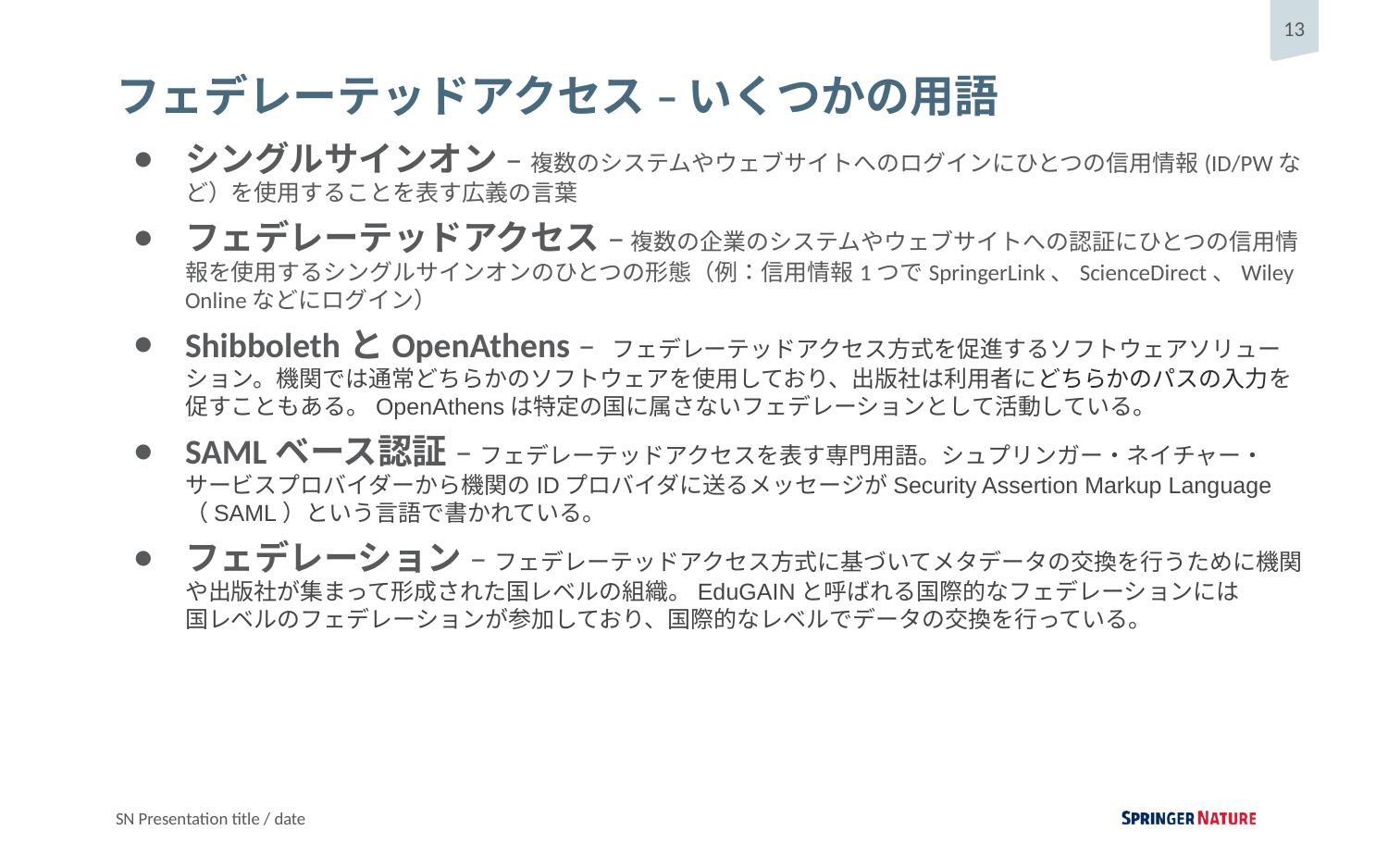

# フェデレーテッドアクセス – いくつかの用語
シングルサインオン – 複数のシステムやウェブサイトへのログインにひとつの信用情報(ID/PWなど）を使用することを表す広義の言葉
フェデレーテッドアクセス – 複数の企業のシステムやウェブサイトへの認証にひとつの信用情報を使用するシングルサインオンのひとつの形態（例：信用情報1つでSpringerLink、ScienceDirect、Wiley Onlineなどにログイン）
ShibbolethとOpenAthens – フェデレーテッドアクセス方式を促進するソフトウェアソリューション。機関では通常どちらかのソフトウェアを使用しており、出版社は利用者にどちらかのパスの入力を
促すこともある。OpenAthensは特定の国に属さないフェデレーションとして活動している。
SAMLベース認証 – フェデレーテッドアクセスを表す専門用語。シュプリンガー・ネイチャー・
サービスプロバイダーから機関のIDプロバイダに送るメッセージがSecurity Assertion Markup Language（SAML）という言語で書かれている。
フェデレーション – フェデレーテッドアクセス方式に基づいてメタデータの交換を行うために機関や出版社が集まって形成された国レベルの組織。EduGAINと呼ばれる国際的なフェデレーションには
国レベルのフェデレーションが参加しており、国際的なレベルでデータの交換を行っている。